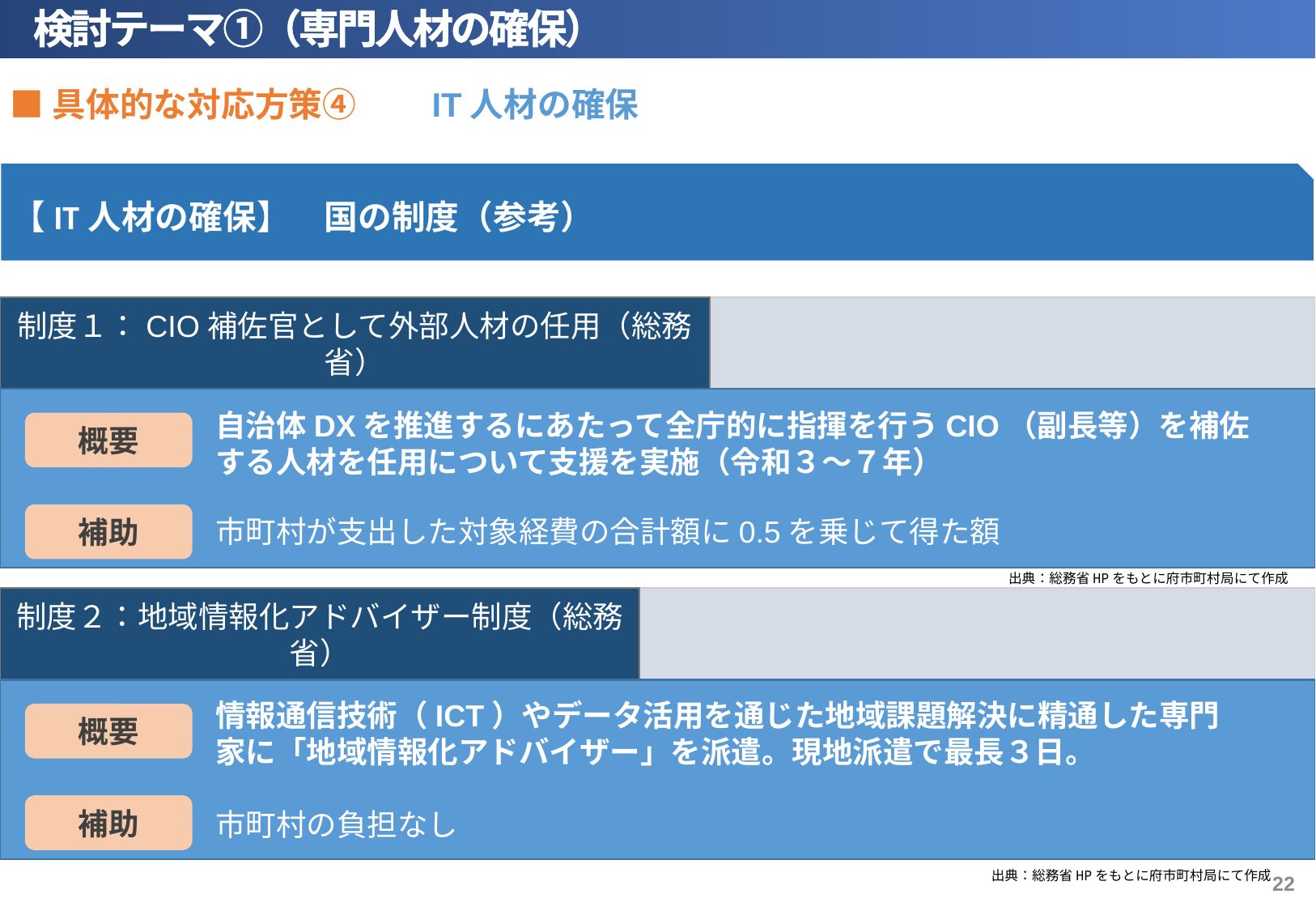

検討テーマ①（専門人材の確保）

■具体的な対応方策④　　IT人材の確保
【IT人材の確保】　国の制度（参考）

制度１：CIO補佐官として外部人材の任用（総務省）

自治体DXを推進するにあたって全庁的に指揮を行うCIO（副長等）を補佐
する人材を任用について支援を実施（令和３～７年）
概要
補助
市町村が支出した対象経費の合計額に0.5を乗じて得た額
出典：総務省HPをもとに府市町村局にて作成

制度２：地域情報化アドバイザー制度（総務省）

概要
補助
市町村の負担なし
情報通信技術（ICT）やデータ活用を通じた地域課題解決に精通した専門家に「地域情報化アドバイザー」を派遣。現地派遣で最長３日。
出典：総務省HPをもとに府市町村局にて作成
22